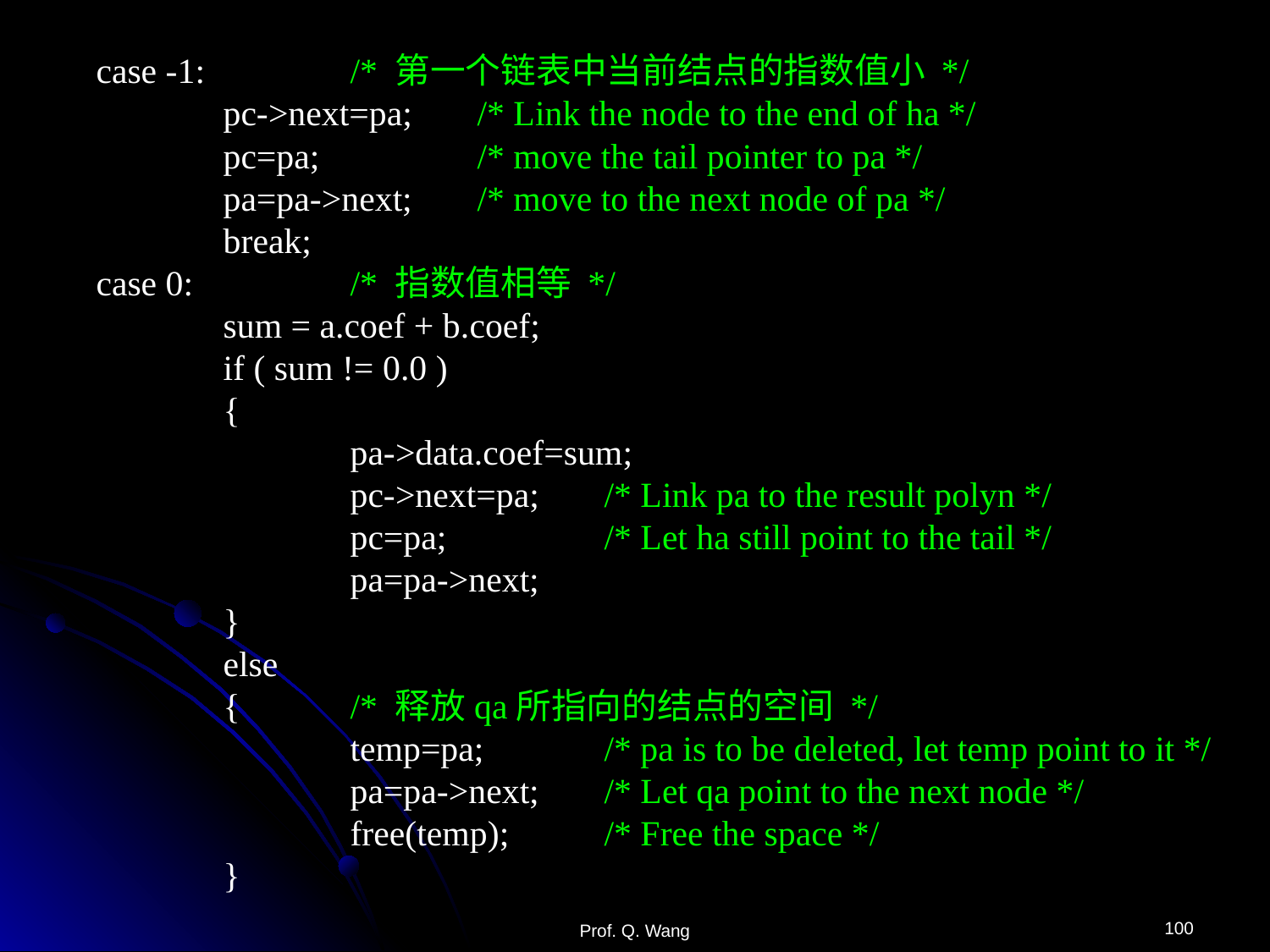

case -1:		/* 第一个链表中当前结点的指数值小 */
	pc->next=pa;	/* Link the node to the end of ha */
	pc=pa;		/* move the tail pointer to pa */
	pa=pa->next;	/* move to the next node of pa */
	break;
case 0:		/* 指数值相等 */
	sum = a.coef + b.coef;
	if ( sum != 0.0 )
	{
		pa->data.coef=sum;
		pc->next=pa;	/* Link pa to the result polyn */
		pc=pa;		/* Let ha still point to the tail */
		pa=pa->next;
	}
	else
	{	/* 释放qa所指向的结点的空间 */
		temp=pa;	/* pa is to be deleted, let temp point to it */
		pa=pa->next;	/* Let qa point to the next node */
		free(temp);	/* Free the space */
	}

100

Prof. Q. Wang